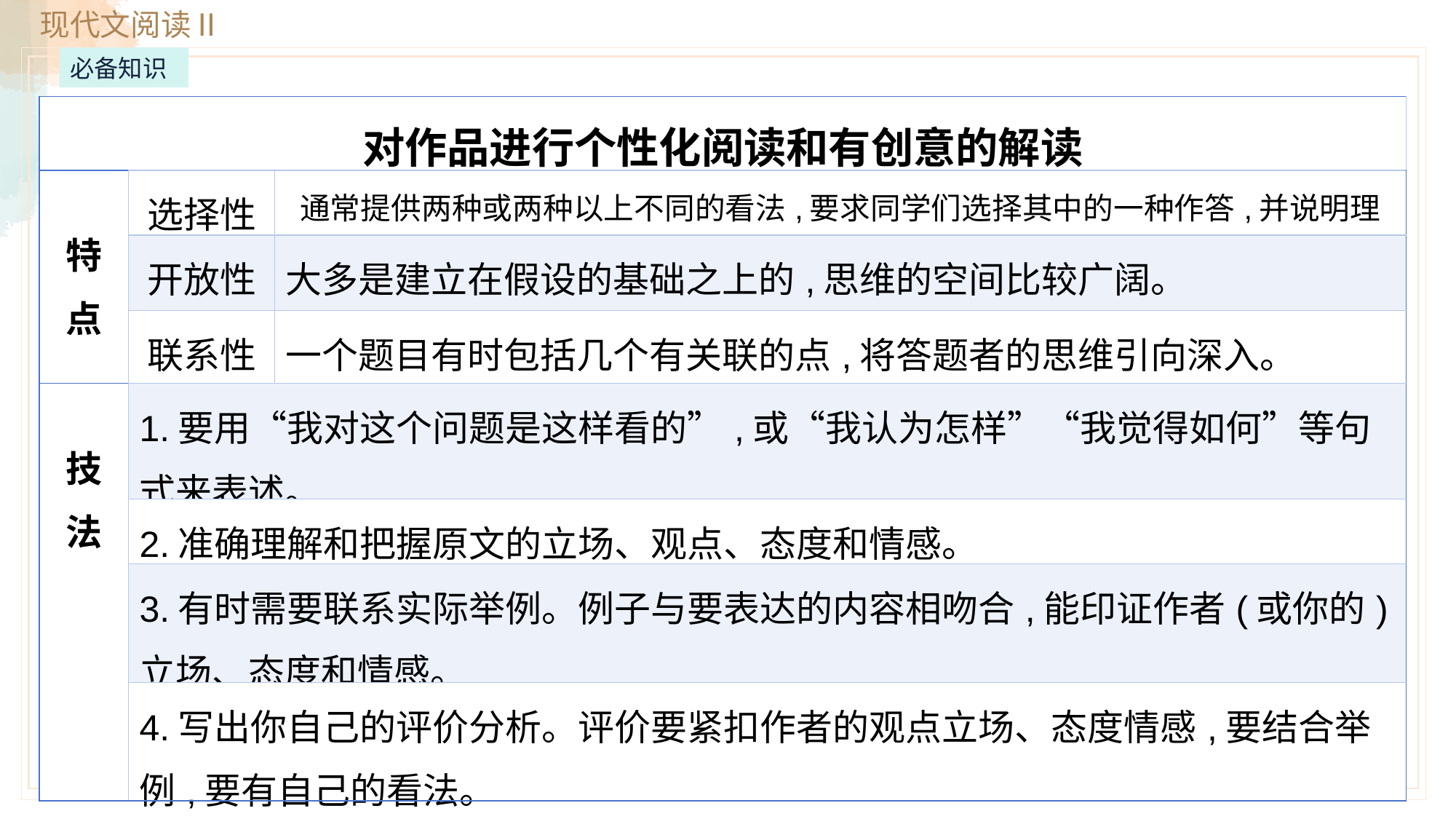

现代文阅读Ⅱ

必备知识

| 对作品进行个性化阅读和有创意的解读 |  |  |
| --- | --- | --- |
| 特点 | 选择性 | 通常提供两种或两种以上不同的看法,要求同学们选择其中的一种作答,并说明理由。 |
|  | 开放性 | 大多是建立在假设的基础之上的,思维的空间比较广阔。 |
|  | 联系性 | 一个题目有时包括几个有关联的点,将答题者的思维引向深入。 |
| 技法 | 1.要用“我对这个问题是这样看的”,或“我认为怎样”“我觉得如何”等句式来表述。 |  |
|  | 2.准确理解和把握原文的立场、观点、态度和情感。 |  |
|  | 3.有时需要联系实际举例。例子与要表达的内容相吻合,能印证作者(或你的)立场、态度和情感。 |  |
|  | 4.写出你自己的评价分析。评价要紧扣作者的观点立场、态度情感,要结合举例,要有自己的看法。 |  |

年度工作概述
您的内容打在这里，或者通过复制您的文本后，在此框中选择粘贴，并选择只保留文字，建议使用微软雅黑字体。您的内容打在这里，或者通过复制您的文本后，在此框中选择粘贴，并选择只保留文字，建议使用微软雅黑字体。